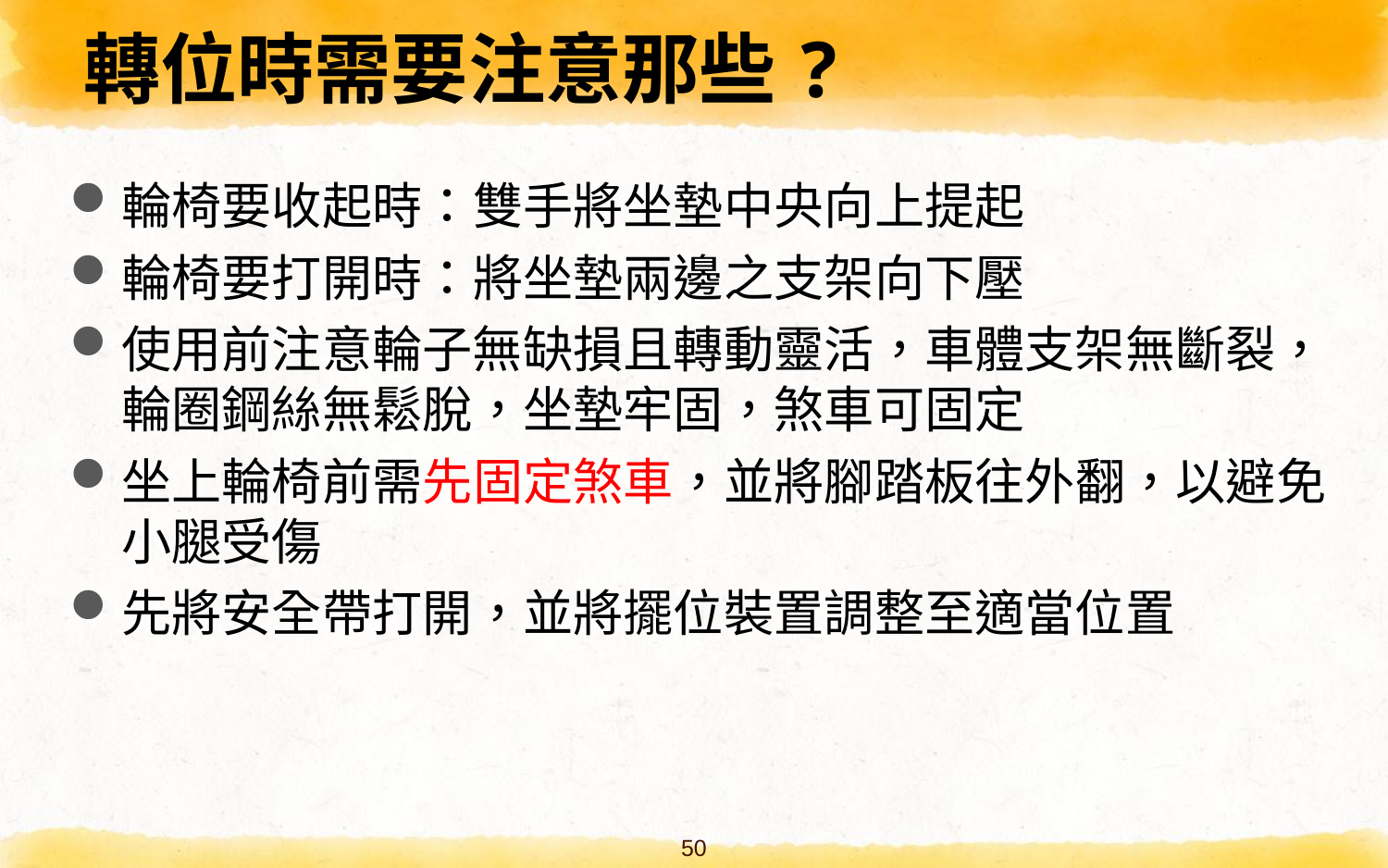

# 轉位時需要注意那些?
輪椅要收起時：雙手將坐墊中央向上提起
輪椅要打開時：將坐墊兩邊之支架向下壓
使用前注意輪子無缺損且轉動靈活，車體支架無斷裂，輪圈鋼絲無鬆脫，坐墊牢固，煞車可固定
坐上輪椅前需先固定煞車，並將腳踏板往外翻，以避免小腿受傷
先將安全帶打開，並將擺位裝置調整至適當位置

50